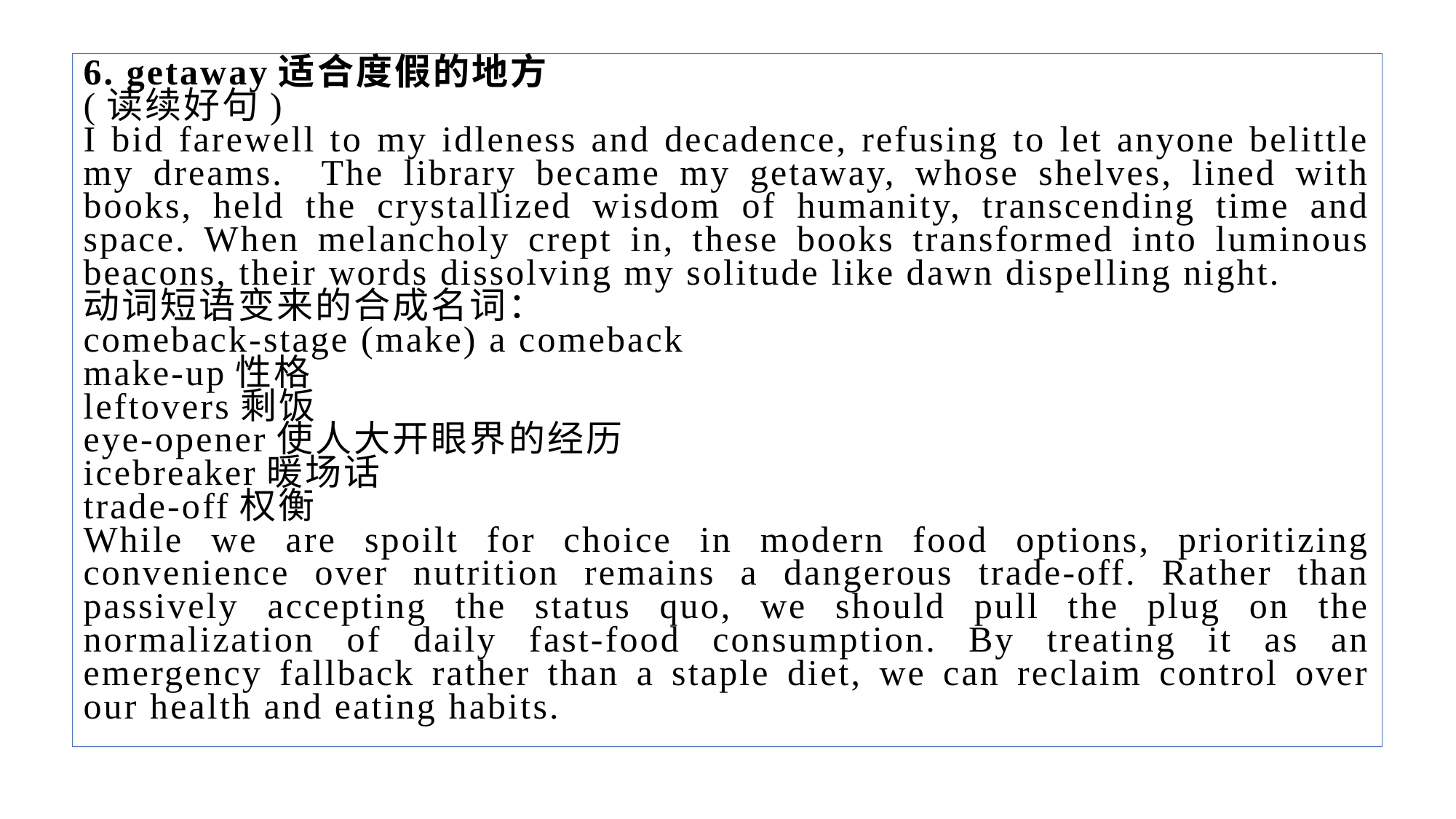

6. getaway适合度假的地方
(读续好句)
I bid farewell to my idleness and decadence, refusing to let anyone belittle my dreams.  The library became my getaway, whose shelves, lined with books, held the crystallized wisdom of humanity, transcending time and space. When melancholy crept in, these books transformed into luminous beacons, their words dissolving my solitude like dawn dispelling night.
动词短语变来的合成名词：
comeback-stage (make) a comeback
make-up性格
leftovers剩饭
eye-opener使人大开眼界的经历
icebreaker暖场话
trade-off权衡
While we are spoilt for choice in modern food options, prioritizing convenience over nutrition remains a dangerous trade-off. Rather than passively accepting the status quo, we should pull the plug on the normalization of daily fast-food consumption. By treating it as an emergency fallback rather than a staple diet, we can reclaim control over our health and eating habits.